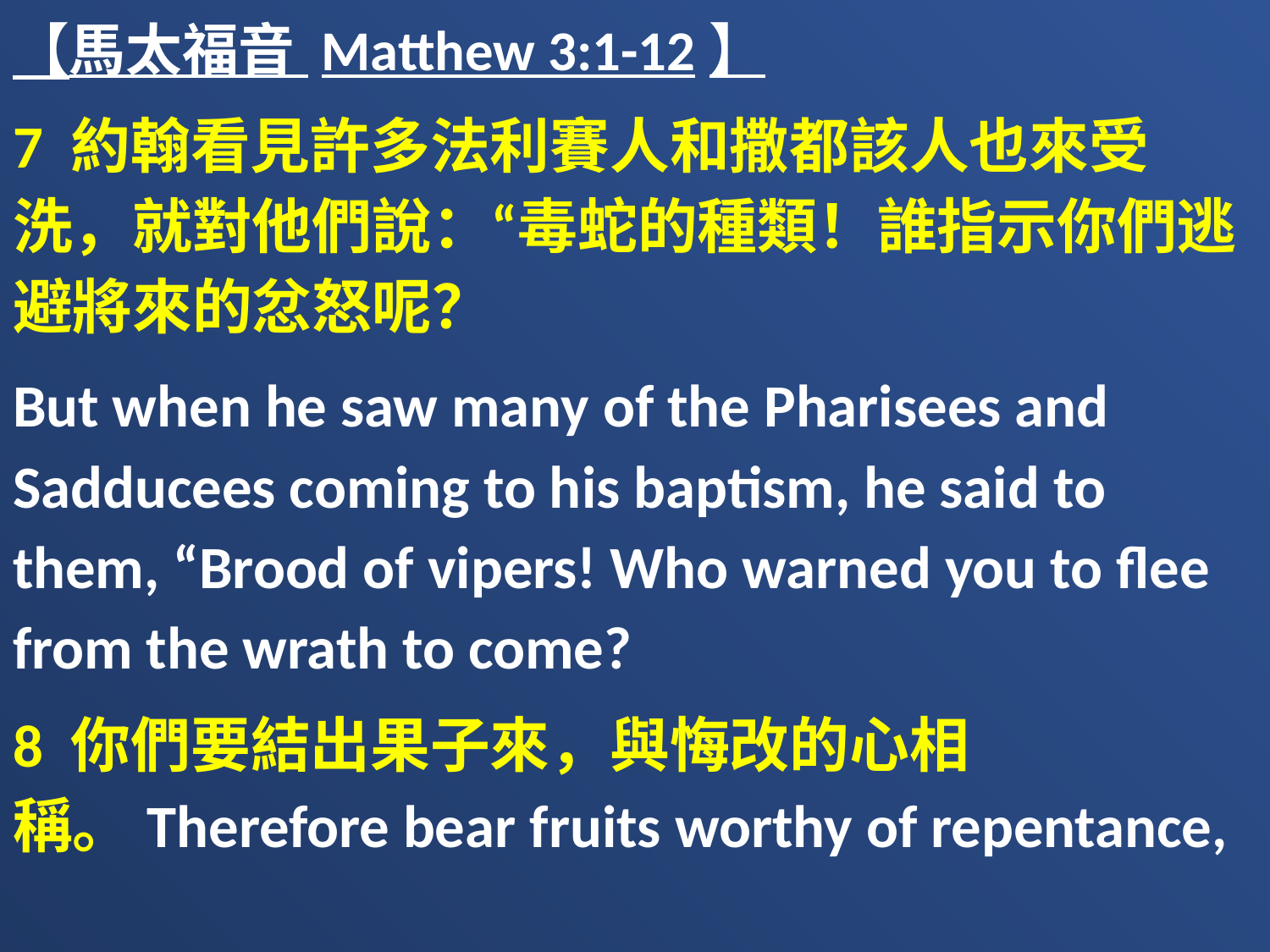

【馬太福音 Matthew 3:1-12】
7 約翰看見許多法利賽人和撒都該人也來受洗，就對他們說：“毒蛇的種類！誰指示你們逃避將來的忿怒呢？
But when he saw many of the Pharisees and Sadducees coming to his baptism, he said to them, “Brood of vipers! Who warned you to flee from the wrath to come?
8 你們要結出果子來，與悔改的心相稱。Therefore bear fruits worthy of repentance,